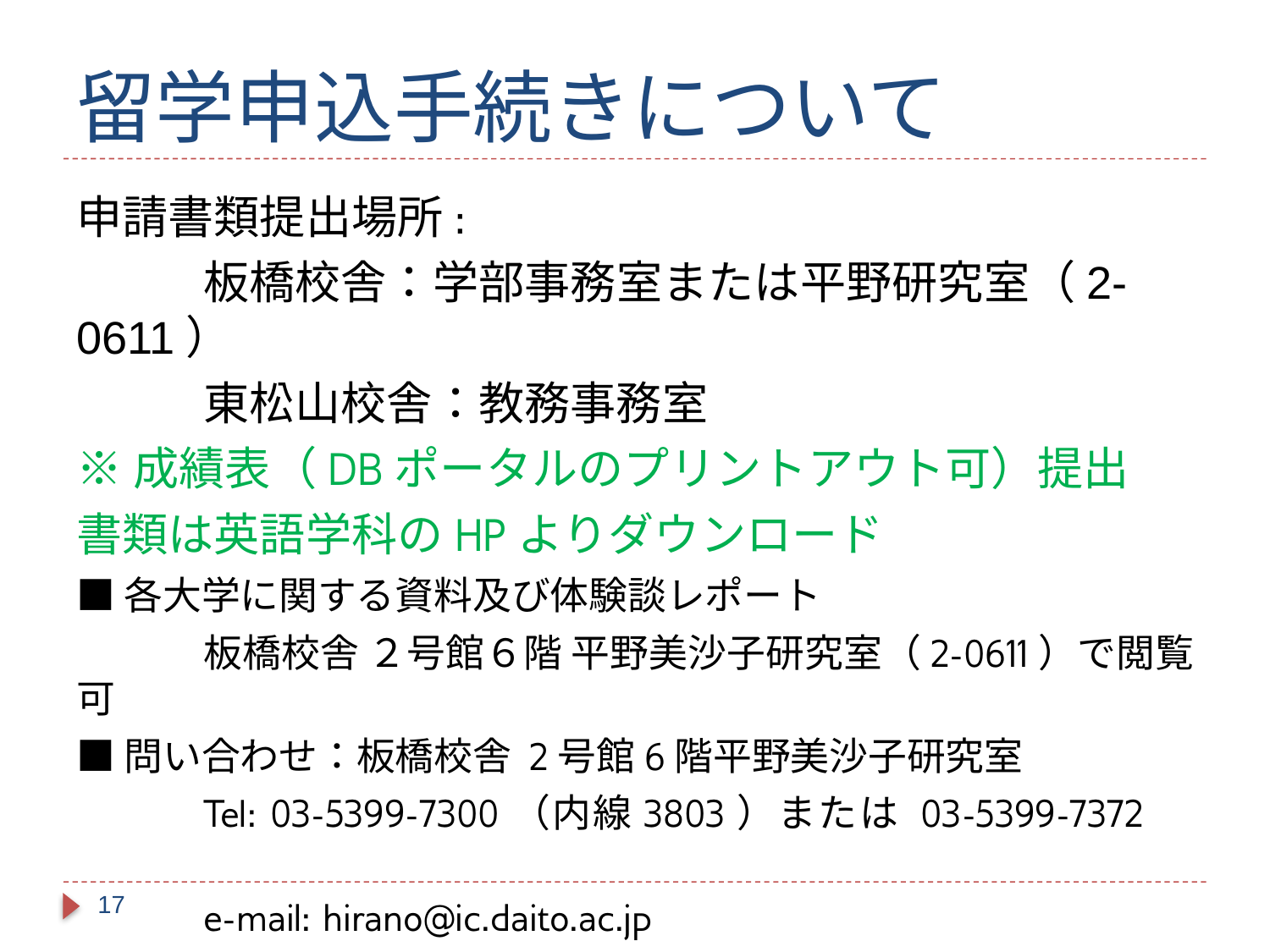

# 留学申込手続きについて
申請書類提出場所:
	板橋校舎：学部事務室または平野研究室（2-0611）
	東松山校舎：教務事務室
※成績表（DBポータルのプリントアウト可）提出
書類は英語学科のHPよりダウンロード
■各大学に関する資料及び体験談レポート
	板橋校舎 ２号館６階 平野美沙子研究室（2-0611）で閲覧可
■問い合わせ：板橋校舎 2号館6階平野美沙子研究室
	Tel: 03-5399-7300（内線3803）または 03-5399-7372
	e-mail: hirano@ic.daito.ac.jp
※　閲覧・問い合わせ 【月・水10:00-16:00　火10：00～14：45】
17